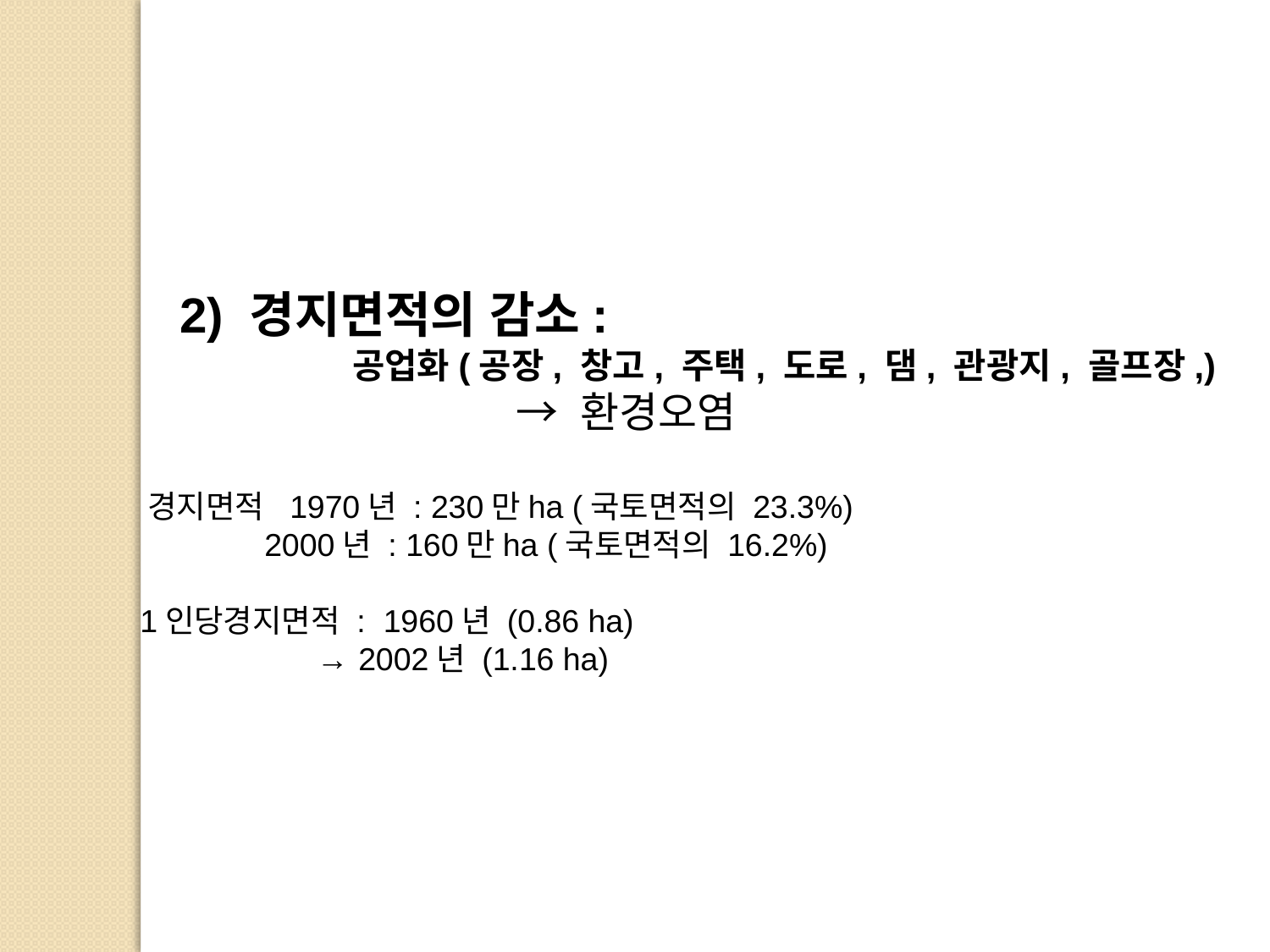

2) 경지면적의 감소:
                               공업화(공장, 창고, 주택, 도로, 댐, 관광지, 골프장,)
                                        → 환경오염

           경지면적  1970년 : 230만ha (국토면적의 23.3%)
                         2000년 : 160만ha (국토면적의 16.2%)

           1인당경지면적 :  1960년 (0.86 ha)
                               → 2002년 (1.16 ha)